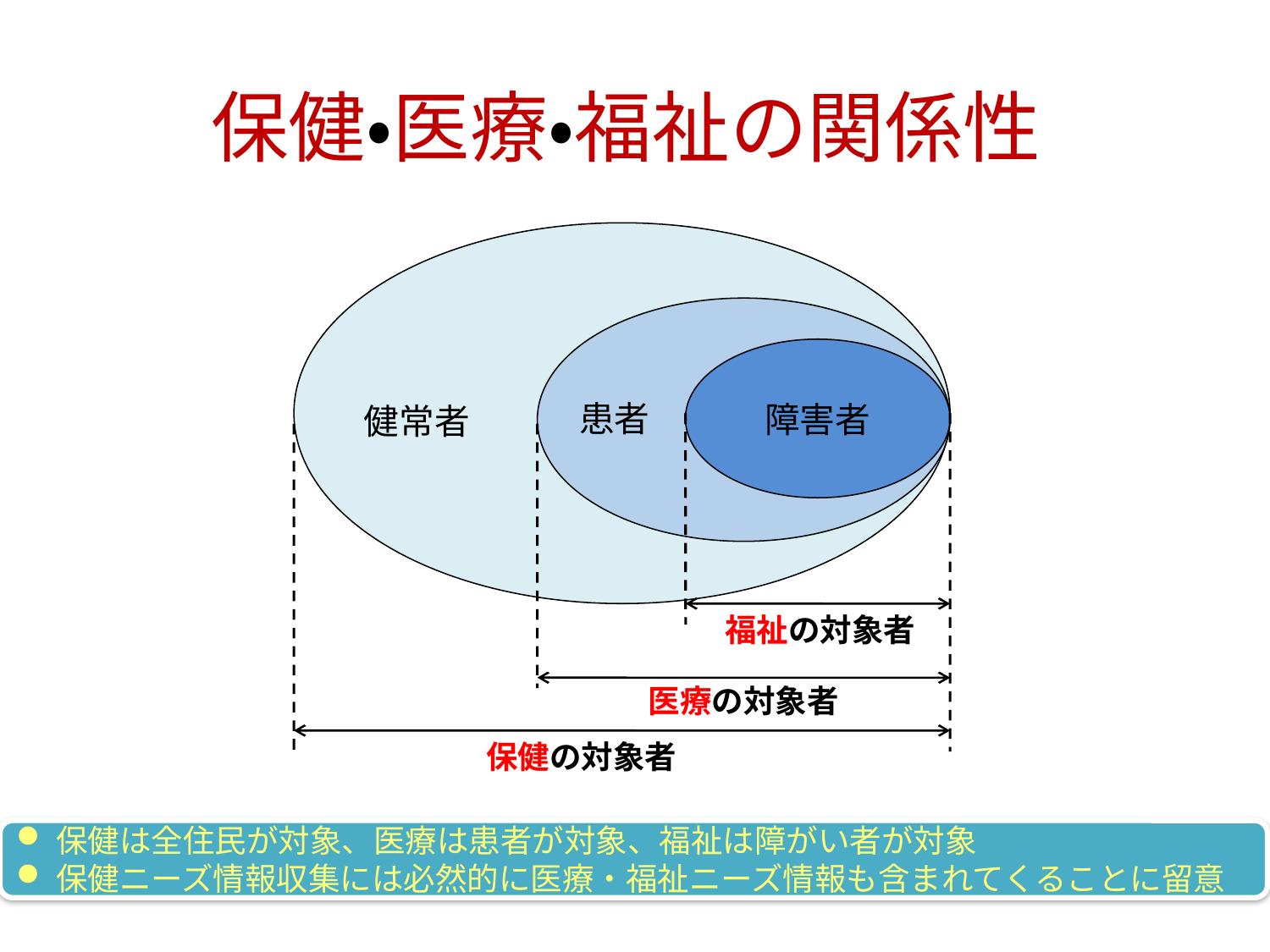

# 保健・医療・福祉の関係性

障害者
患者
健常者

福祉の対象者

医療の対象者

保健の対象者
保健は全住民が対象、医療は患者が対象、福祉は障がい者が対象
保健ニーズ情報収集には必然的に医療・福祉ニーズ情報も含まれてくることに留意